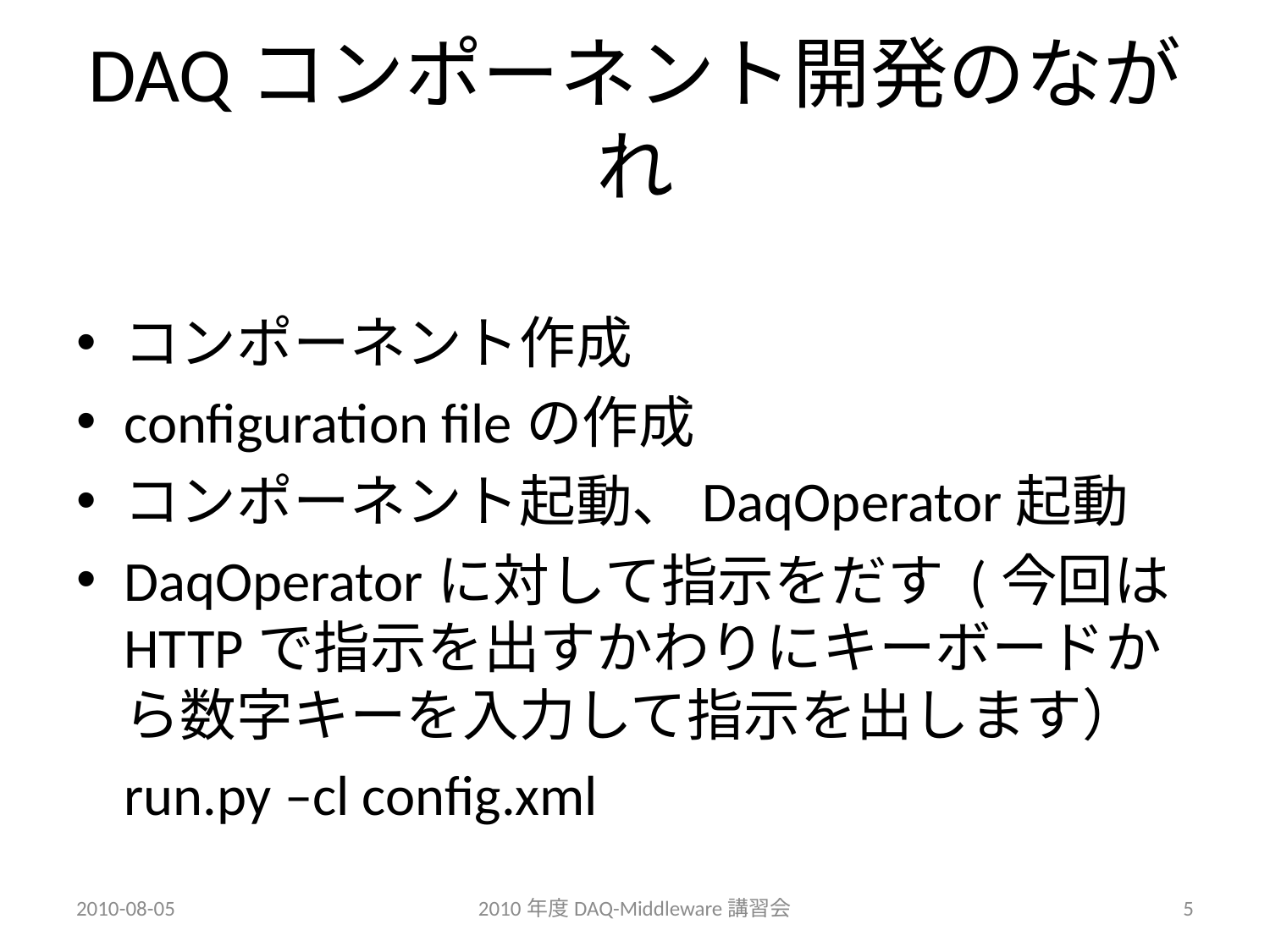

# DAQコンポーネント開発のながれ

コンポーネント作成
configuration fileの作成
コンポーネント起動、DaqOperator起動
DaqOperatorに対して指示をだす (今回はHTTPで指示を出すかわりにキーボードから数字キーを入力して指示を出します）
	run.py –cl config.xml
2010-08-05
2010年度DAQ-Middleware講習会
5